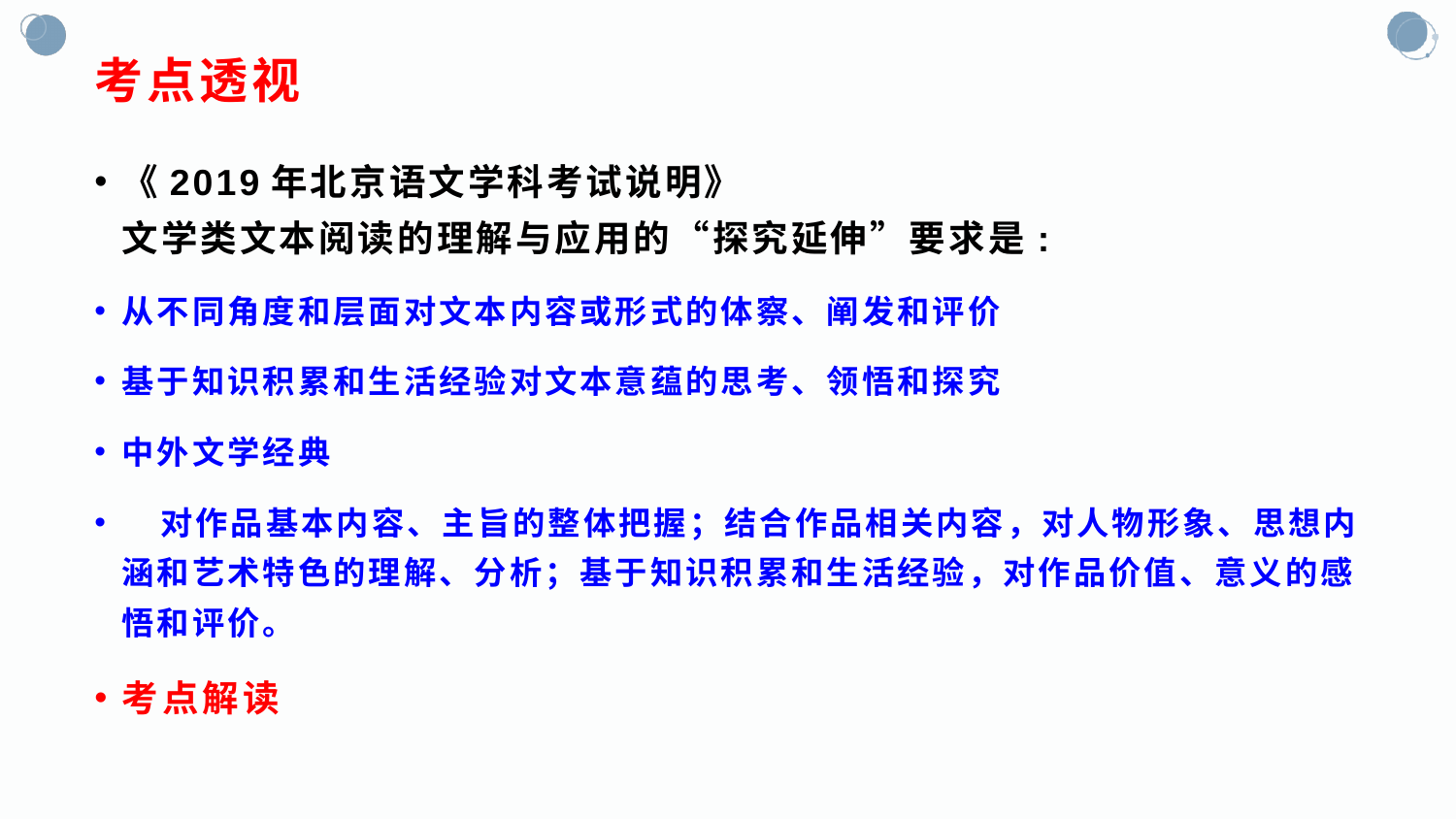

# 考点透视
《2019年北京语文学科考试说明》
文学类文本阅读的理解与应用的“探究延伸”要求是:
从不同角度和层面对文本内容或形式的体察、阐发和评价
基于知识积累和生活经验对文本意蕴的思考、领悟和探究
中外文学经典
   对作品基本内容、主旨的整体把握；结合作品相关内容，对人物形象、思想内涵和艺术特色的理解、分析；基于知识积累和生活经验，对作品价值、意义的感悟和评价。
考点解读